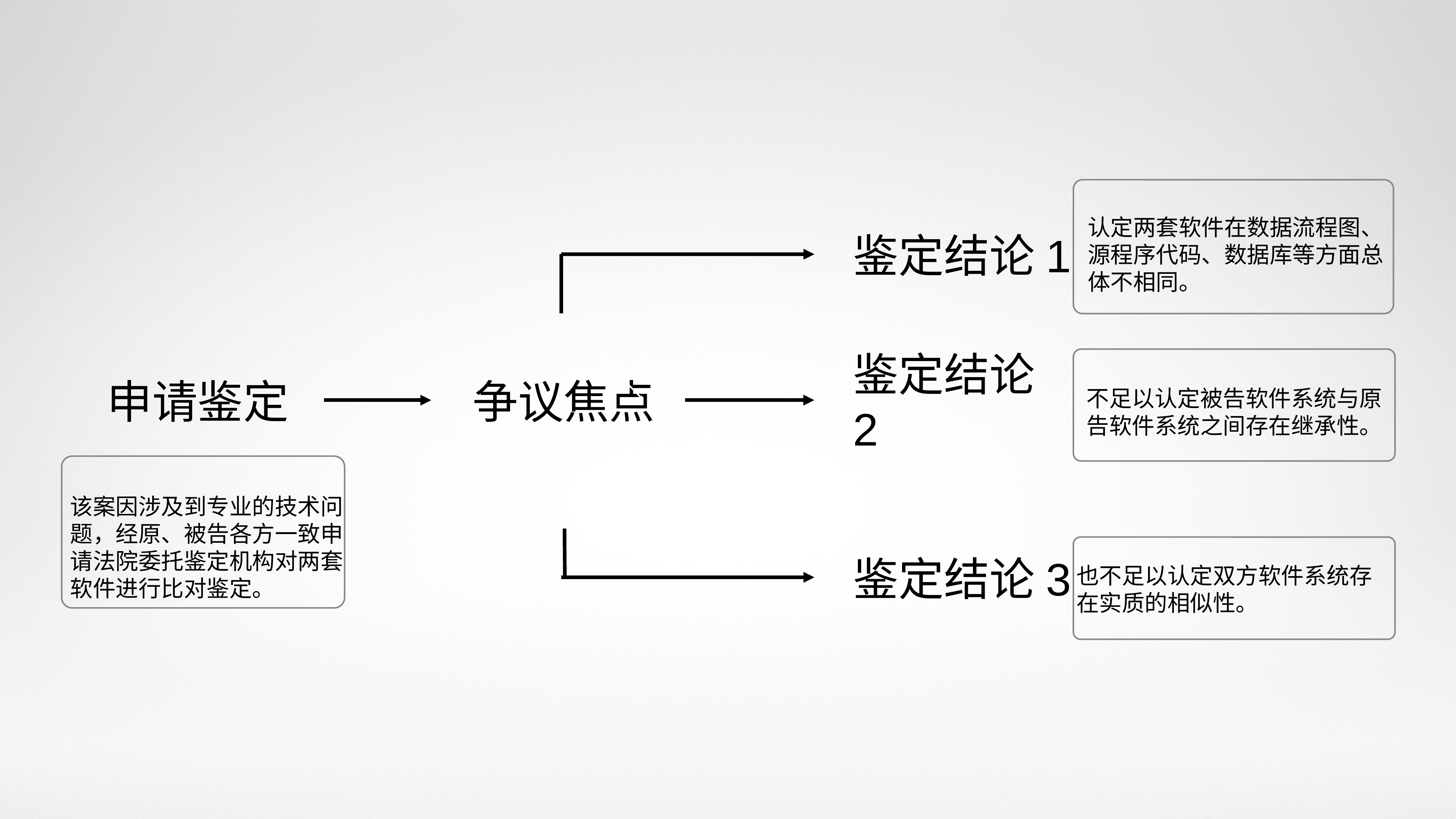

认定两套软件在数据流程图、源程序代码、数据库等方面总体不相同。
鉴定结论1

不足以认定被告软件系统与原告软件系统之间存在继承性。
申请鉴定
争议焦点
鉴定结论2

该案因涉及到专业的技术问题，经原、被告各方一致申请法院委托鉴定机构对两套软件进行比对鉴定。

也不足以认定双方软件系统存在实质的相似性。
鉴定结论3